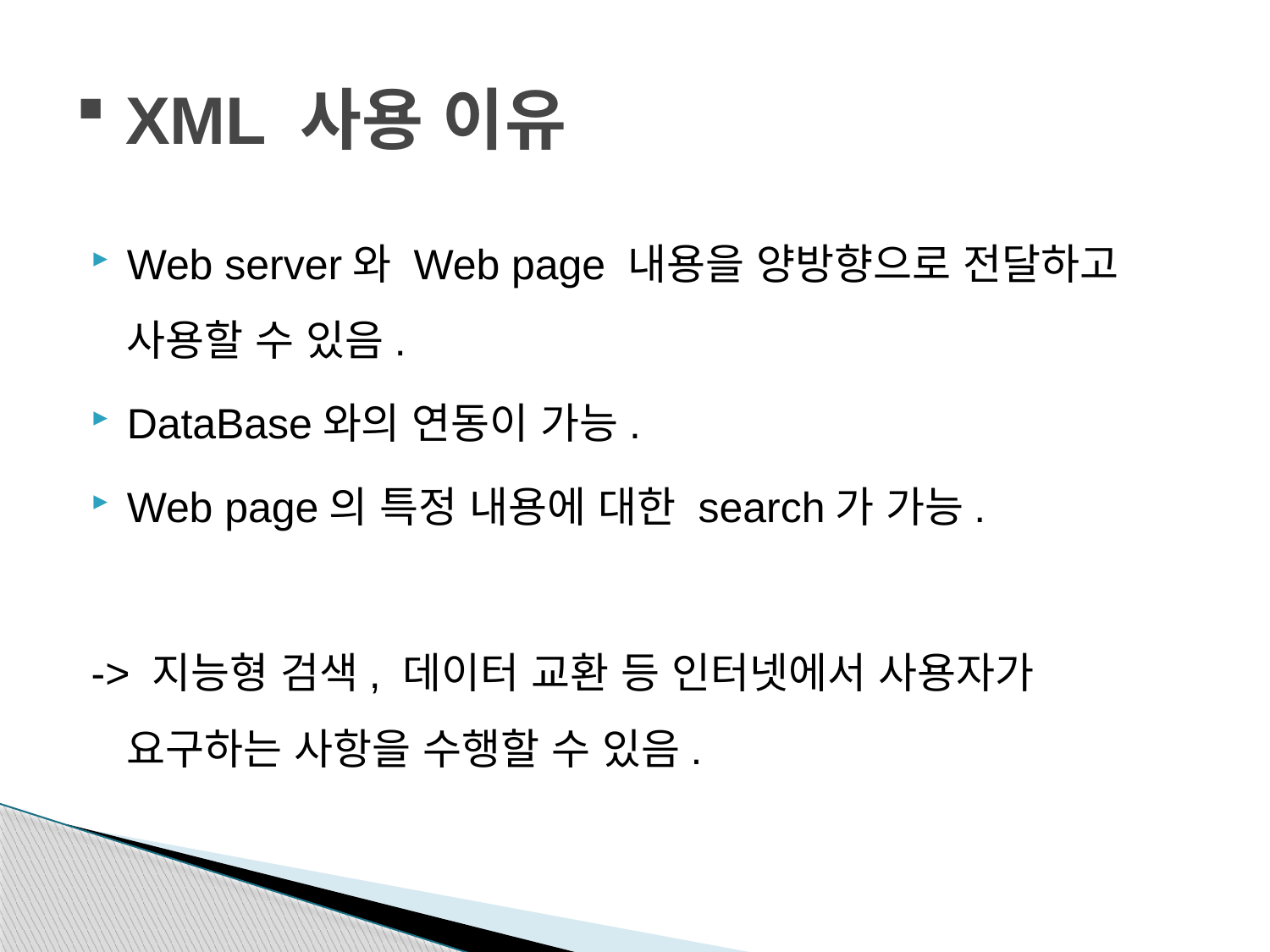

# XML 사용 이유
Web server와 Web page 내용을 양방향으로 전달하고 사용할 수 있음.
DataBase와의 연동이 가능.
Web page의 특정 내용에 대한 search가 가능.

-> 지능형 검색, 데이터 교환 등 인터넷에서 사용자가 요구하는 사항을 수행할 수 있음.